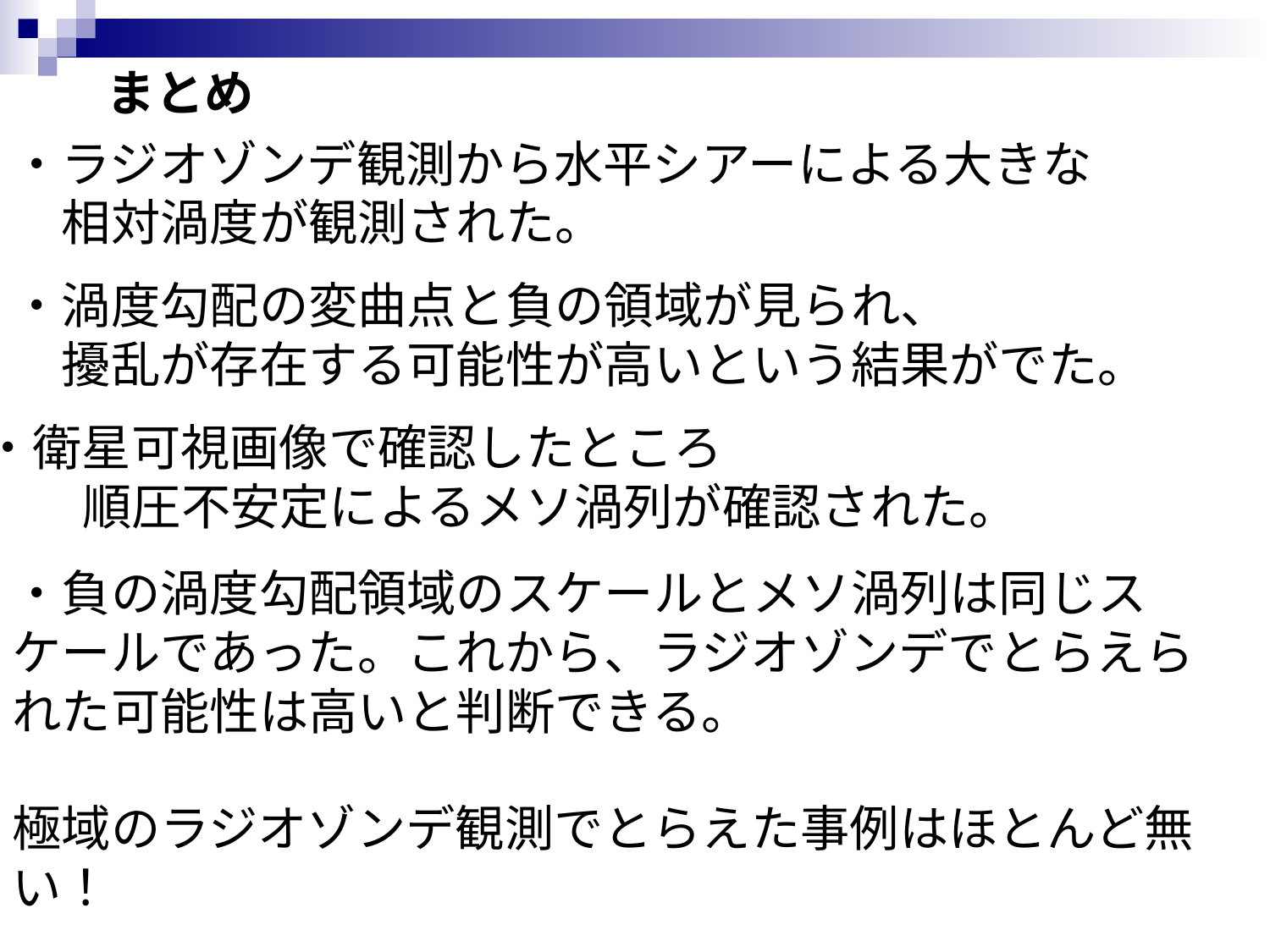

まとめ
・ラジオゾンデ観測から水平シアーによる大きな
　相対渦度が観測された。
・渦度勾配の変曲点と負の領域が見られ、
　擾乱が存在する可能性が高いという結果がでた。
・衛星可視画像で確認したところ
　　　　　　　　順圧不安定によるメソ渦列が確認された。
・負の渦度勾配領域のスケールとメソ渦列は同じスケールであった。これから、ラジオゾンデでとらえられた可能性は高いと判断できる。
極域のラジオゾンデ観測でとらえた事例はほとんど無い！